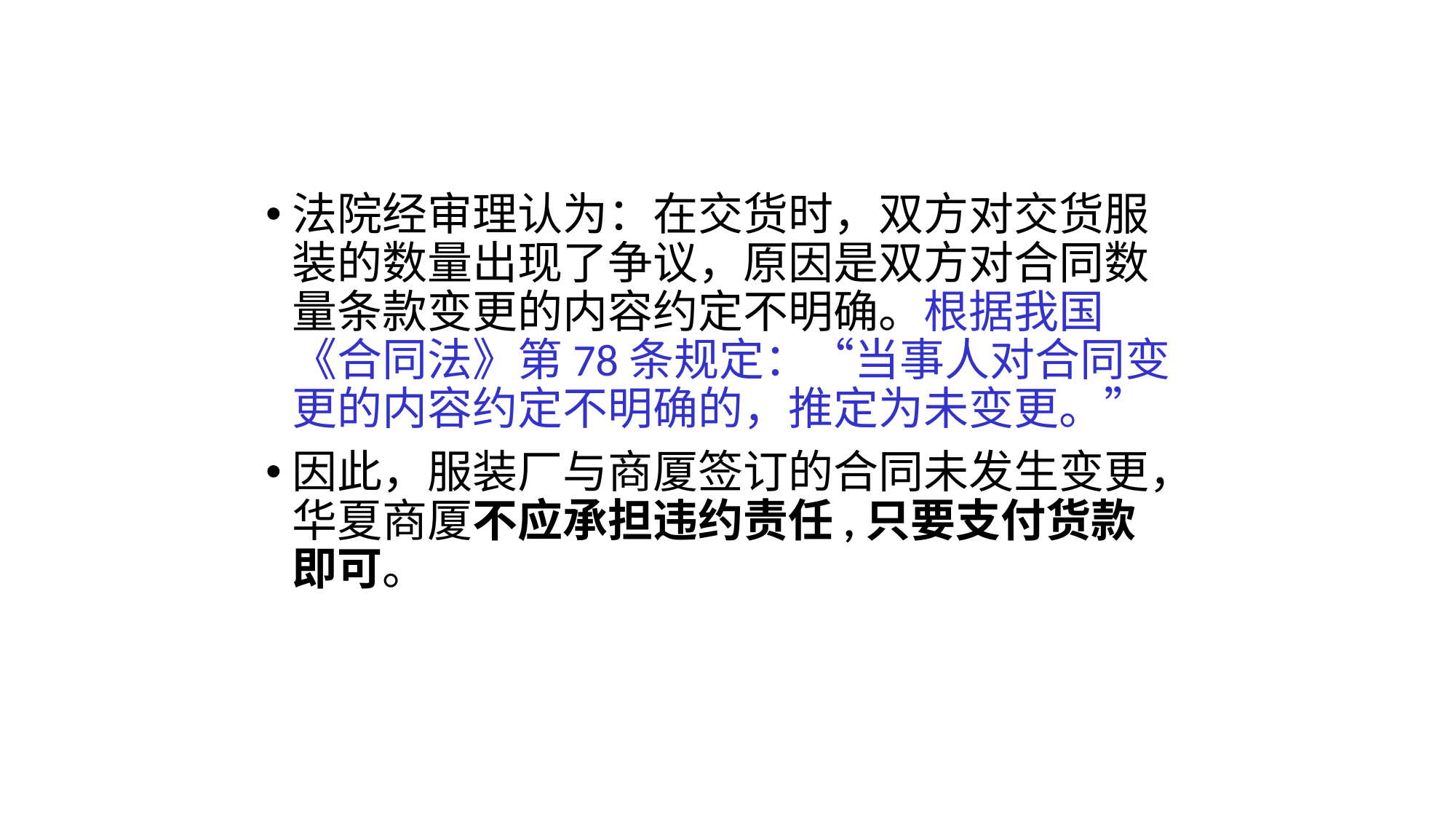

法院经审理认为：在交货时，双方对交货服装的数量出现了争议，原因是双方对合同数量条款变更的内容约定不明确。根据我国《合同法》第78条规定：“当事人对合同变更的内容约定不明确的，推定为未变更。”
因此，服装厂与商厦签订的合同未发生变更，华夏商厦不应承担违约责任,只要支付货款即可。